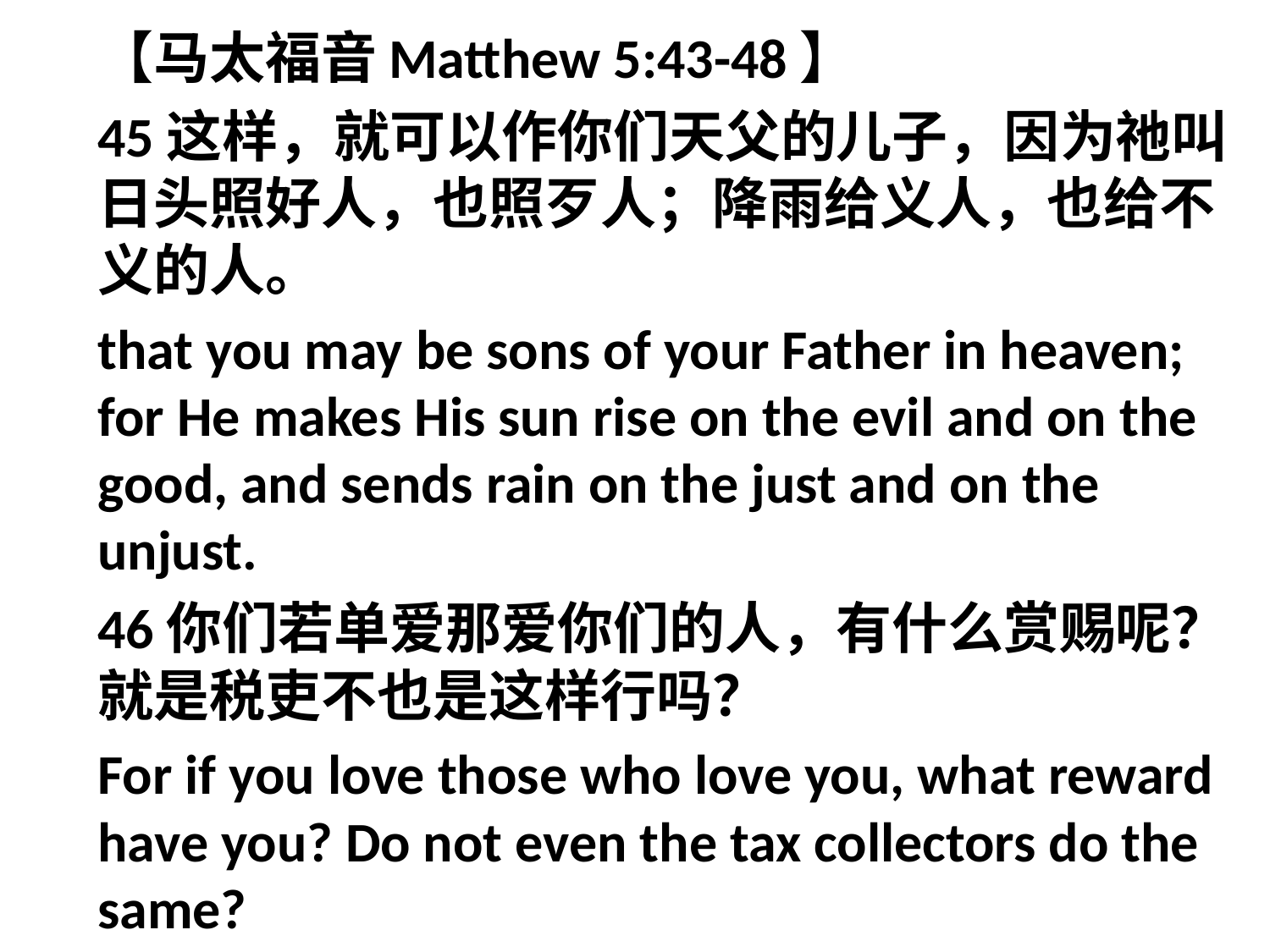

【马太福音Matthew 5:43-48】
45这样，就可以作你们天父的儿子，因为祂叫日头照好人，也照歹人；降雨给义人，也给不义的人。
that you may be sons of your Father in heaven; for He makes His sun rise on the evil and on the good, and sends rain on the just and on the unjust.
46你们若单爱那爱你们的人，有什么赏赐呢？就是税吏不也是这样行吗？
For if you love those who love you, what reward have you? Do not even the tax collectors do the same?